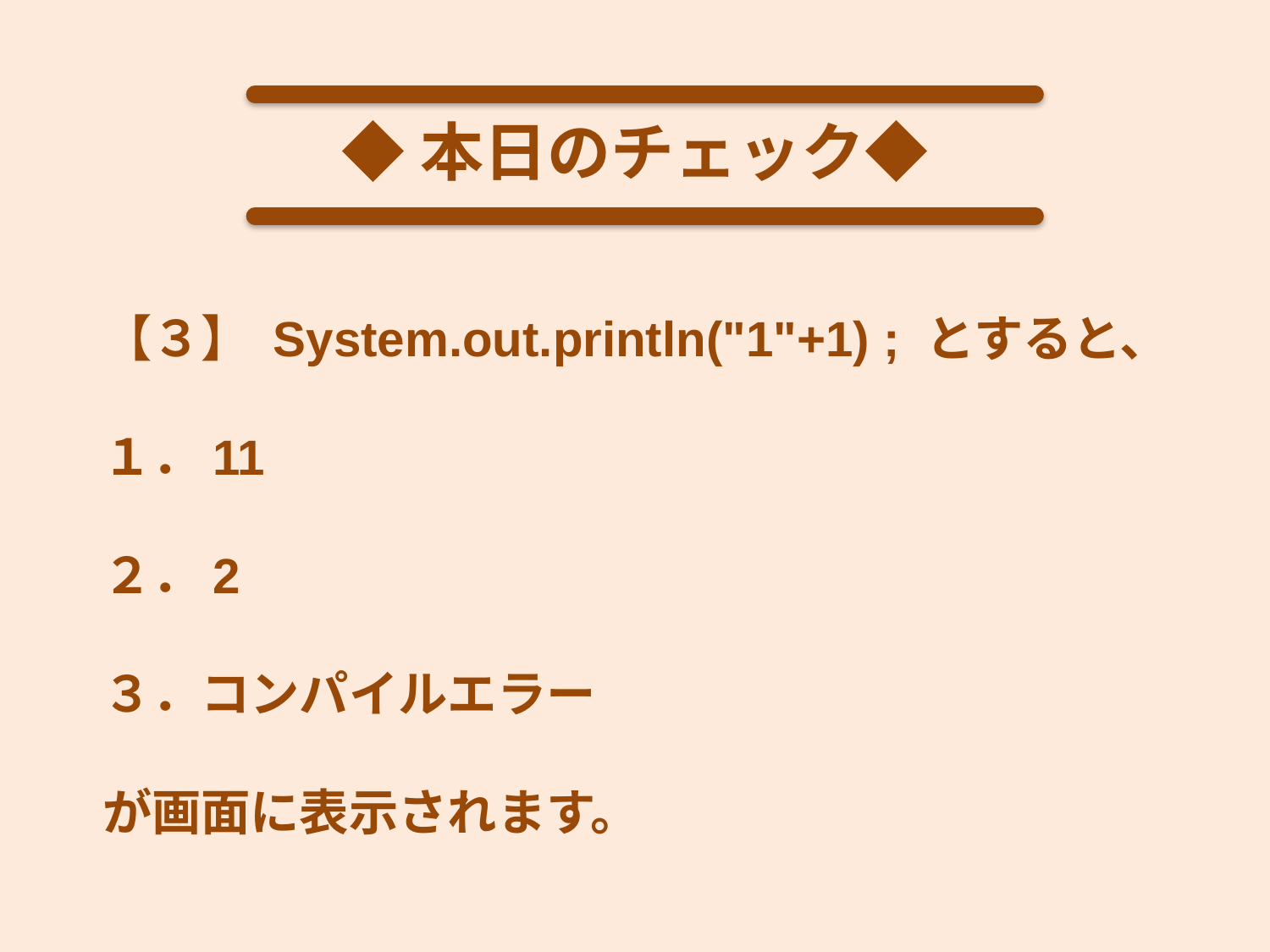

◆本日のチェック◆

【３】 System.out.println("1"+1) ; とすると、

１．11

２．2

３．コンパイルエラー

が画面に表示されます。